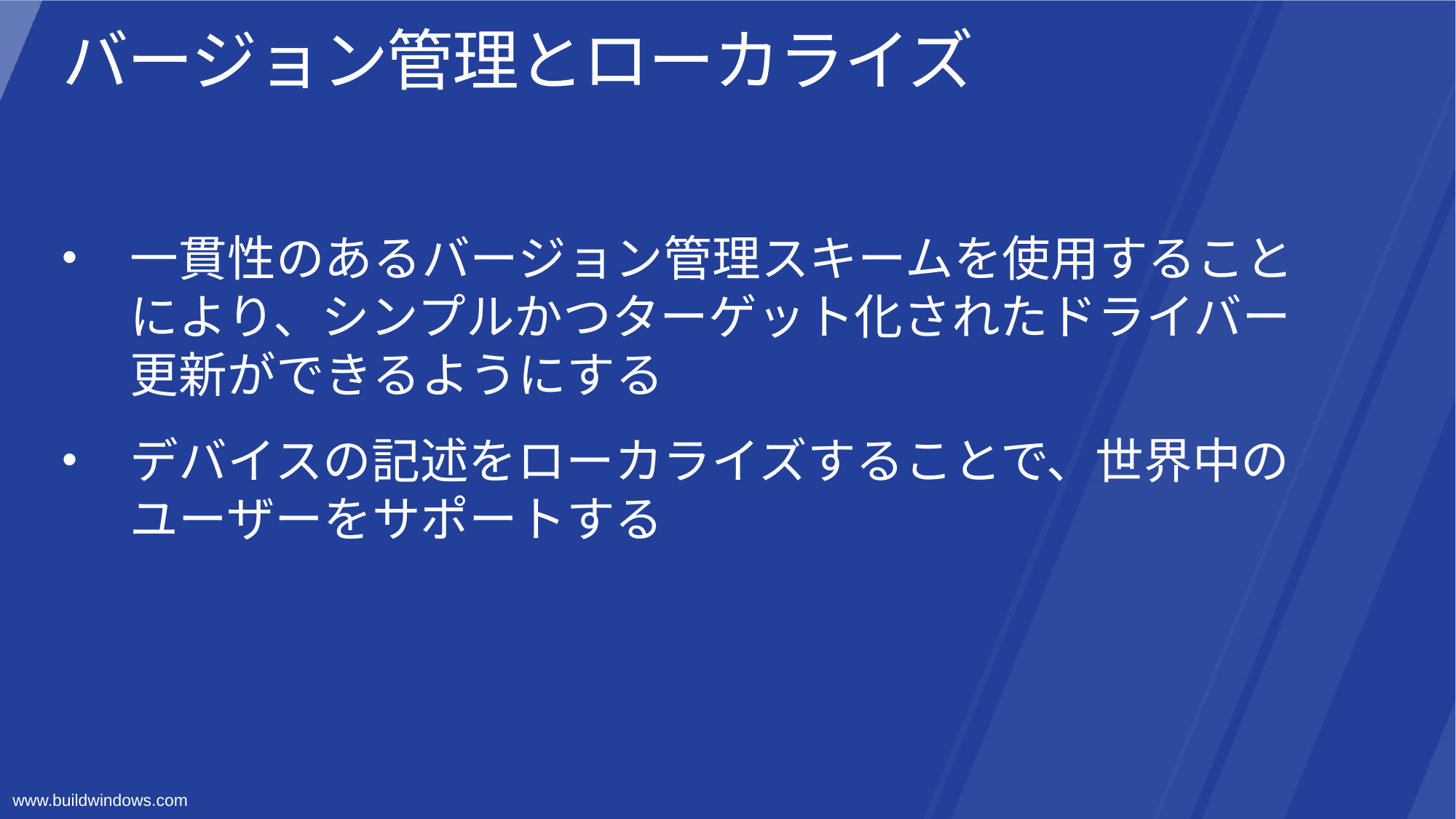

# バージョン管理とローカライズ
一貫性のあるバージョン管理スキームを使用することにより、シンプルかつターゲット化されたドライバー更新ができるようにする
デバイスの記述をローカライズすることで、世界中のユーザーをサポートする